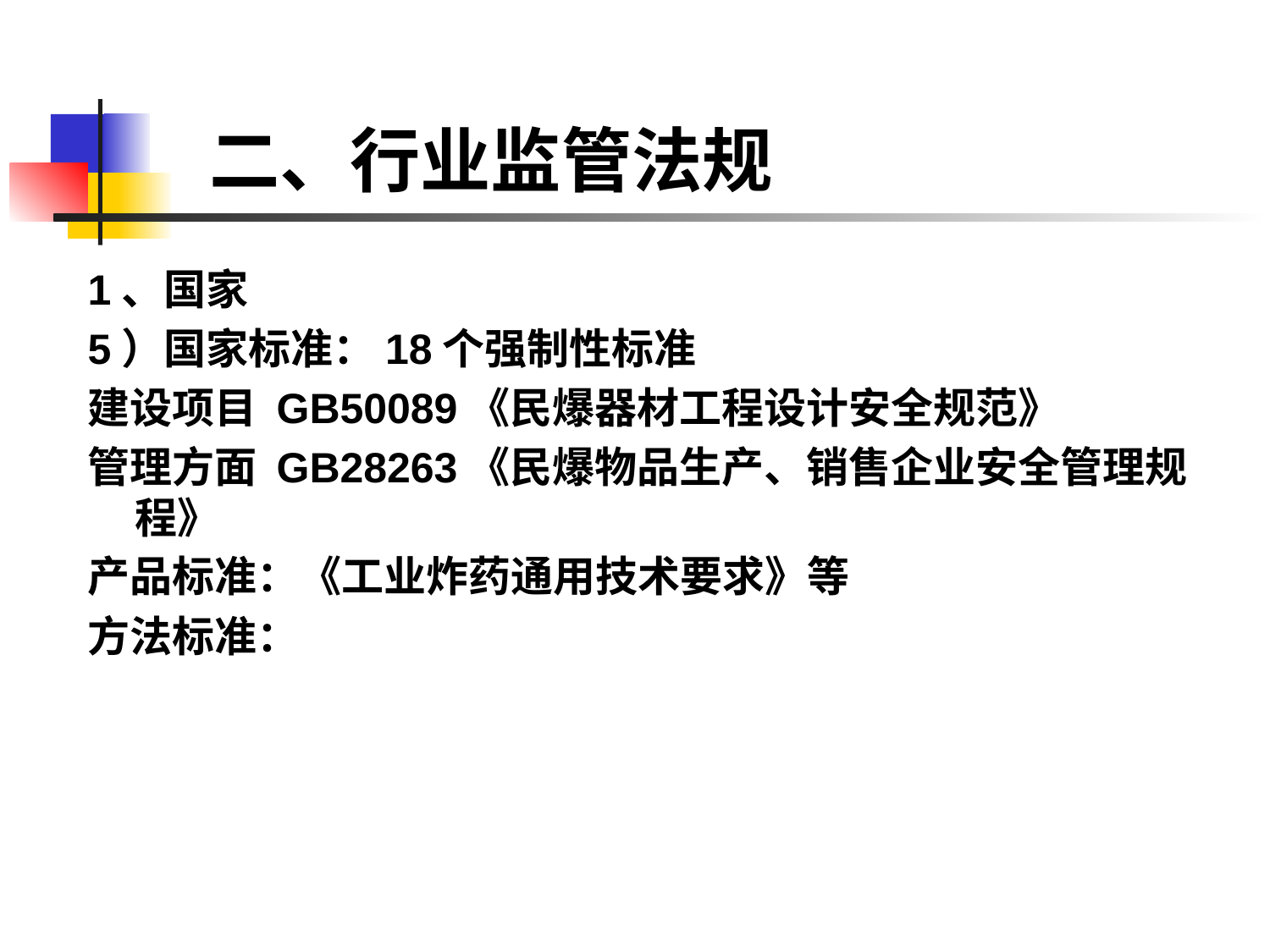

# 二、行业监管法规

1、国家
5）国家标准：18个强制性标准
建设项目 GB50089《民爆器材工程设计安全规范》
管理方面 GB28263《民爆物品生产、销售企业安全管理规程》
产品标准：《工业炸药通用技术要求》等
方法标准：